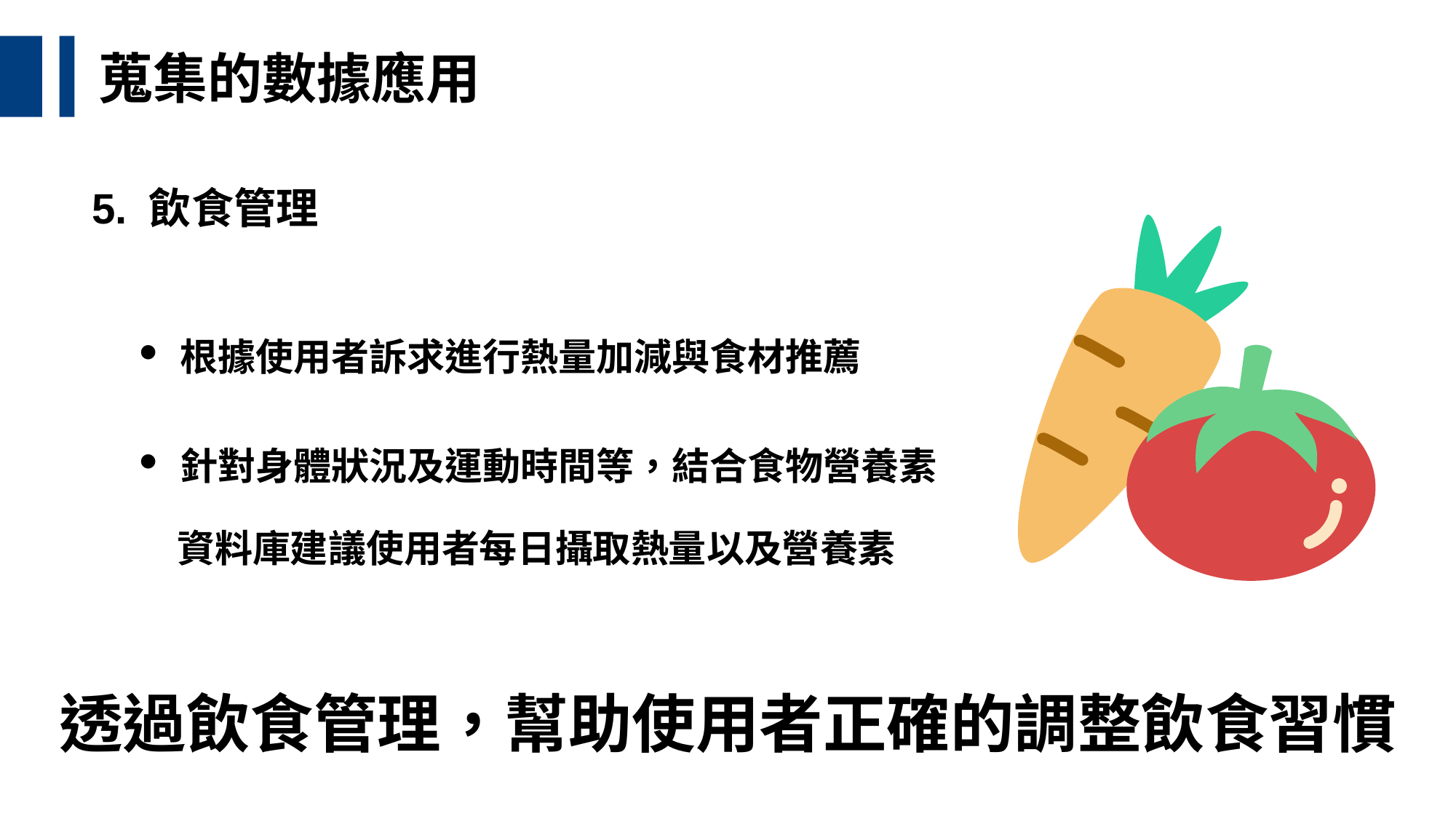

蒐集的數據應用
5. 飲食管理

根據使用者訴求進行熱量加減與食材推薦
針對身體狀況及運動時間等，結合食物營養素
　資料庫建議使用者每日攝取熱量以及營養素
透過飲食管理，幫助使用者正確的調整飲食習慣